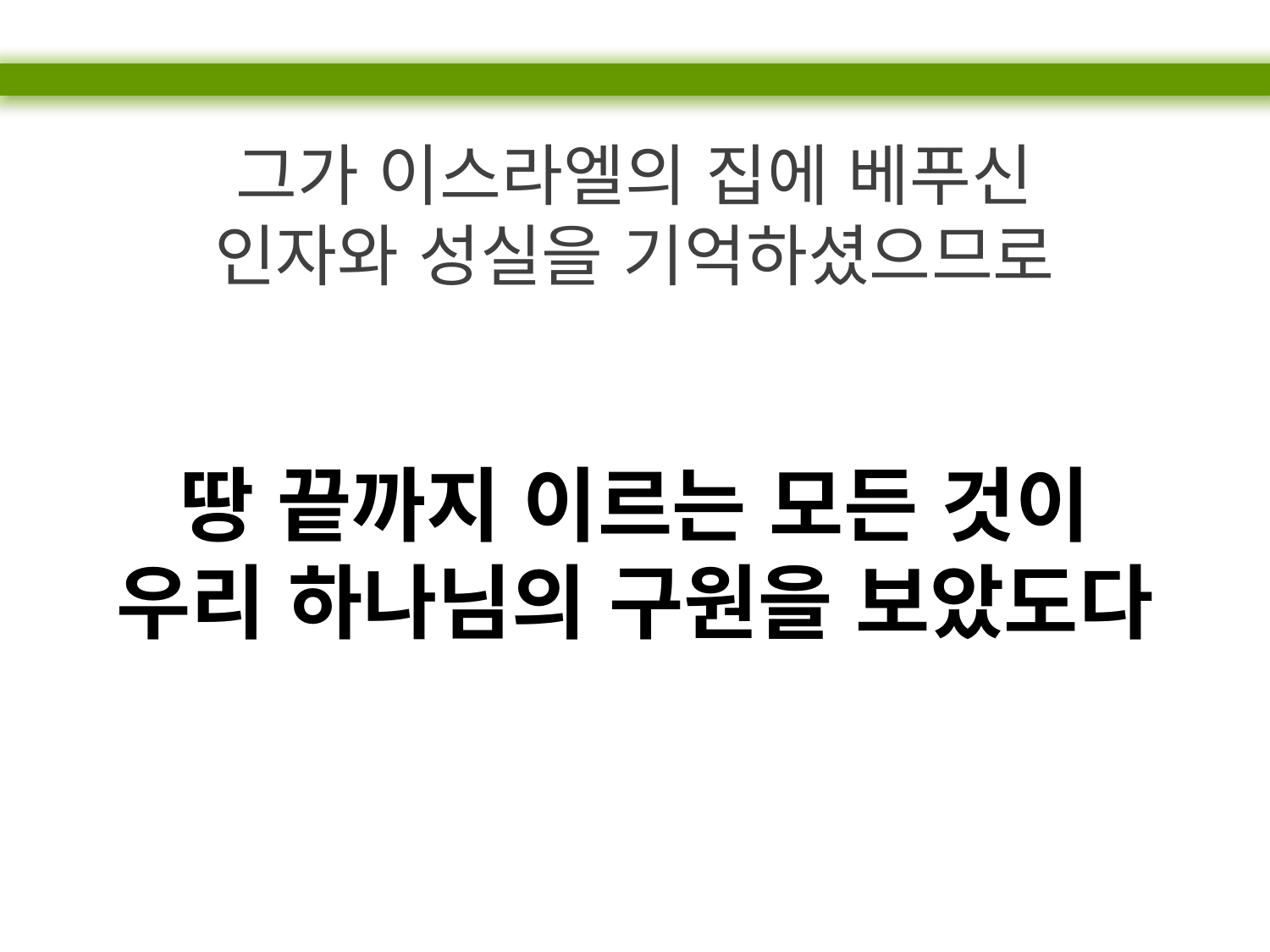

그가 이스라엘의 집에 베푸신
인자와 성실을 기억하셨으므로
땅 끝까지 이르는 모든 것이
우리 하나님의 구원을 보았도다